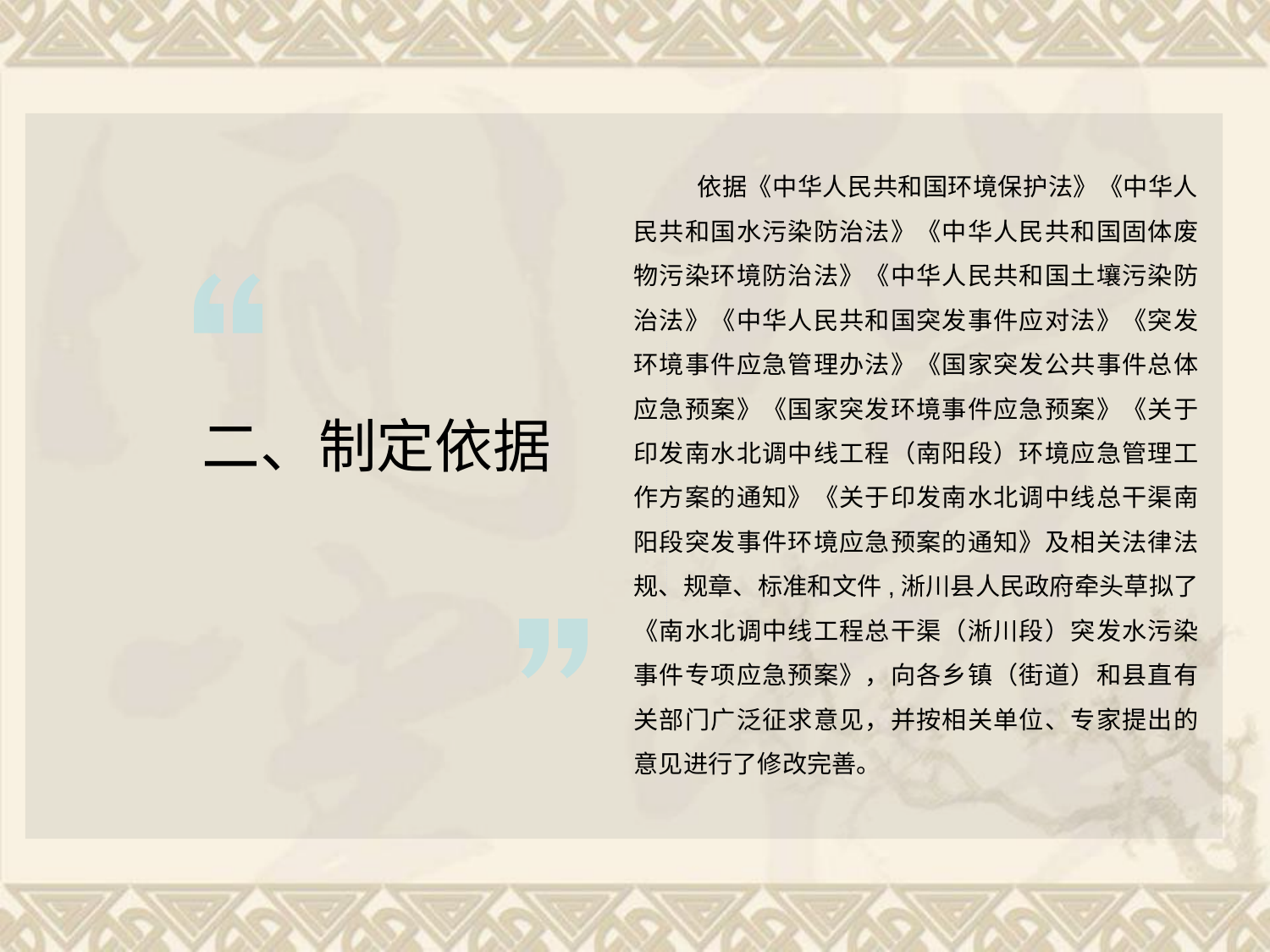

依据《中华人民共和国环境保护法》《中华人民共和国水污染防治法》《中华人民共和国固体废物污染环境防治法》《中华人民共和国土壤污染防治法》《中华人民共和国突发事件应对法》《突发环境事件应急管理办法》《国家突发公共事件总体应急预案》《国家突发环境事件应急预案》《关于印发南水北调中线工程（南阳段）环境应急管理工作方案的通知》《关于印发南水北调中线总干渠南阳段突发事件环境应急预案的通知》及相关法律法规、规章、标准和文件,淅川县人民政府牵头草拟了《南水北调中线工程总干渠（淅川段）突发水污染事件专项应急预案》，向各乡镇（街道）和县直有关部门广泛征求意见，并按相关单位、专家提出的意见进行了修改完善。

# 二、制定依据